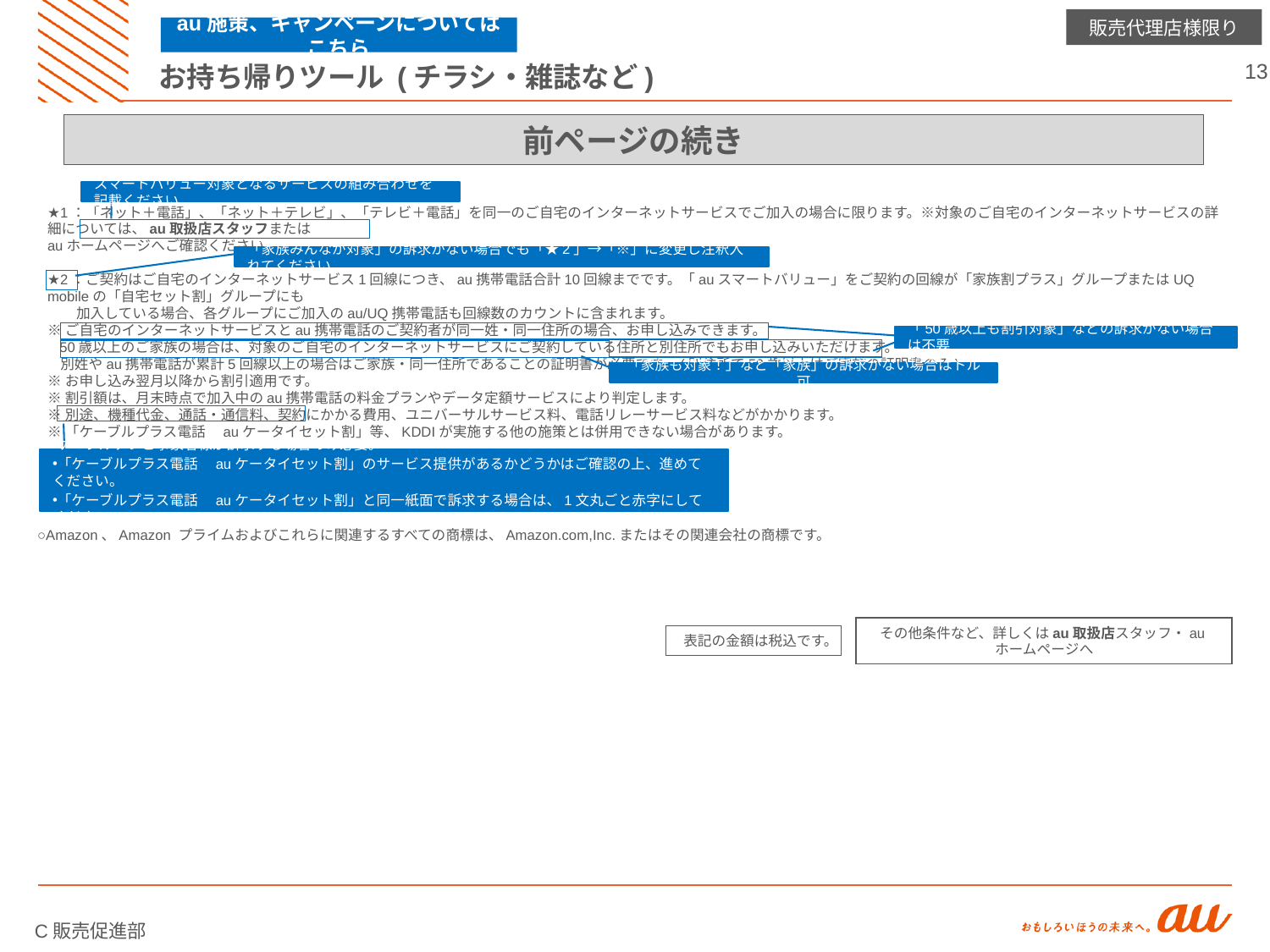

au施策、キャンペーンについてはこちら
お持ち帰りツール (チラシ・雑誌など)
前ページの続き
スマートバリュー対象となるサービスの組み合わせを記載ください。

★1：「ネット＋電話」、「ネット＋テレビ」、「テレビ＋電話」を同一のご自宅のインターネットサービスでご加入の場合に限ります。※対象のご自宅のインターネットサービスの詳細については、au取扱店スタッフまたは
auホームページへご確認ください。

★2：ご契約はご自宅のインターネットサービス1回線につき、au携帯電話合計10回線までです。「auスマートバリュー」をご契約の回線が「家族割プラス」グループまたはUQ mobileの「自宅セット割」グループにも
        加入している場合、各グループにご加入のau/UQ携帯電話も回線数のカウントに含まれます。
※ご自宅のインターネットサービスとau携帯電話のご契約者が同一姓・同一住所の場合、お申し込みできます。
   50歳以上のご家族の場合は、対象のご自宅のインターネットサービスにご契約している住所と別住所でもお申し込みいただけます。
   別姓やau携帯電話が累計5回線以上の場合はご家族・同一住所であることの証明書が必要です。(別住所で50歳以上はご家族の証明書のみ)。
※お申し込み翌月以降から割引適用です。
※割引額は、月末時点で加入中のau携帯電話の料金プランやデータ定額サービスにより判定します。
※別途、機種代金、通話・通信料、契約にかかる費用、ユニバーサルサービス料、電話リレーサービス料などがかかります。
※「ケーブルプラス電話　auケータイセット割」等、KDDIが実施する他の施策とは併用できない場合があります。

「家族みんなが対象」の訴求がない場合でも「★2」→「※」に変更し注釈入れてください。

「50歳以上も割引対象」などの訴求がない場合は不要
「50歳以上も割引対象」などの訴求がない場合は不要

「家族も対象！」など「家族」の訴求がない場合はトル可

ケーブルテレビ事象者様が訴求する場合のみ必要。
「ケーブルプラス電話　auケータイセット割」のサービス提供があるかどうかはご確認の上、進めてください。
「ケーブルプラス電話　auケータイセット割」と同一紙面で訴求する場合は、1文丸ごと赤字にしてください
○Amazon、Amazon プライムおよびこれらに関連するすべての商標は、Amazon.com,Inc.またはその関連会社の商標です。
表記の金額は税込です。
その他条件など、詳しくはau取扱店スタッフ・auホームページへ